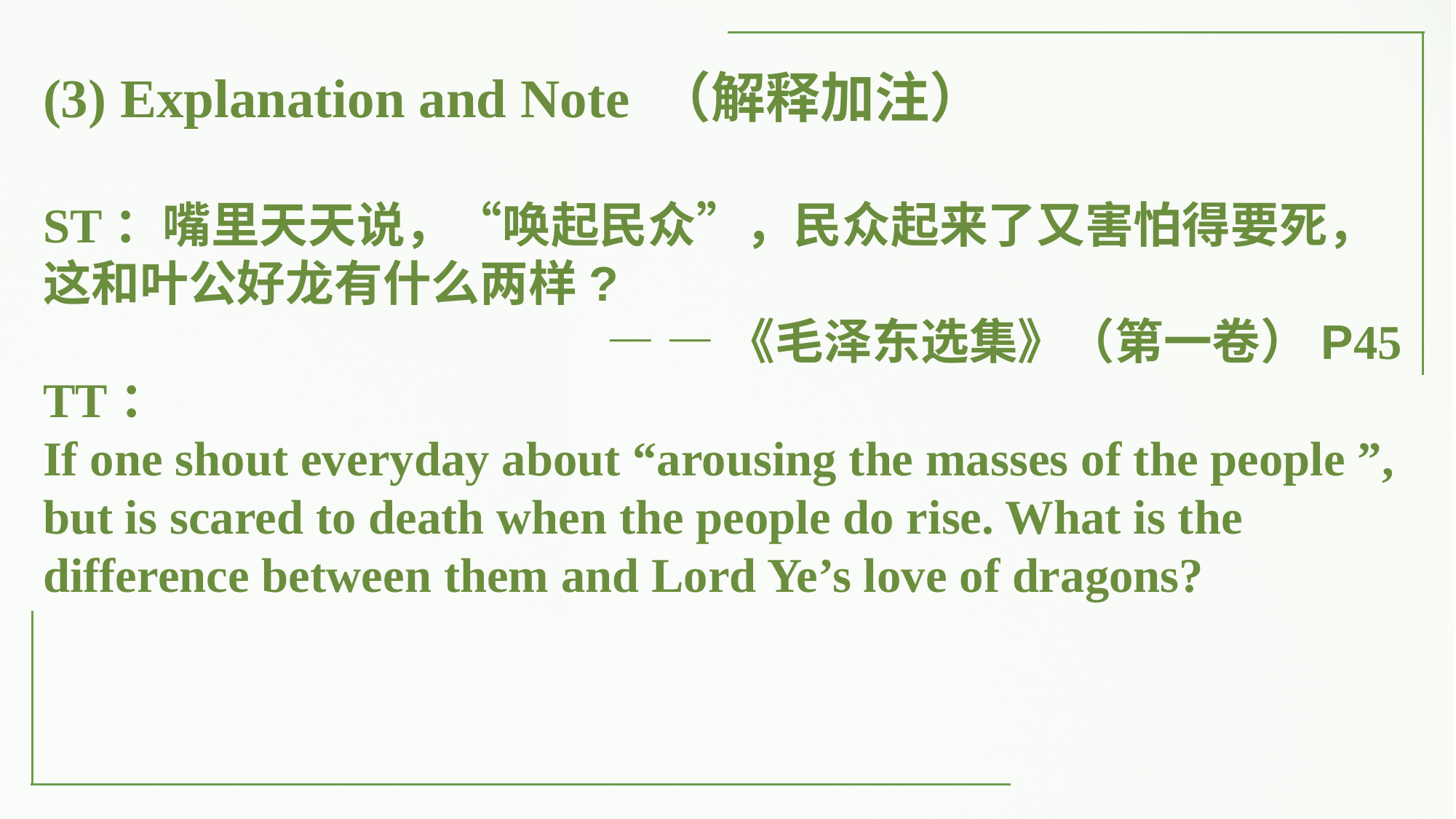

(3) Explanation and Note （解释加注）

ST：嘴里天天说，“唤起民众”，民众起来了又害怕得要死，这和叶公好龙有什么两样?
— —《毛泽东选集》（第一卷）P45
TT：
If one shout everyday about “arousing the masses of the people ”, but is scared to death when the people do rise. What is the difference between them and Lord Ye’s love of dragons?